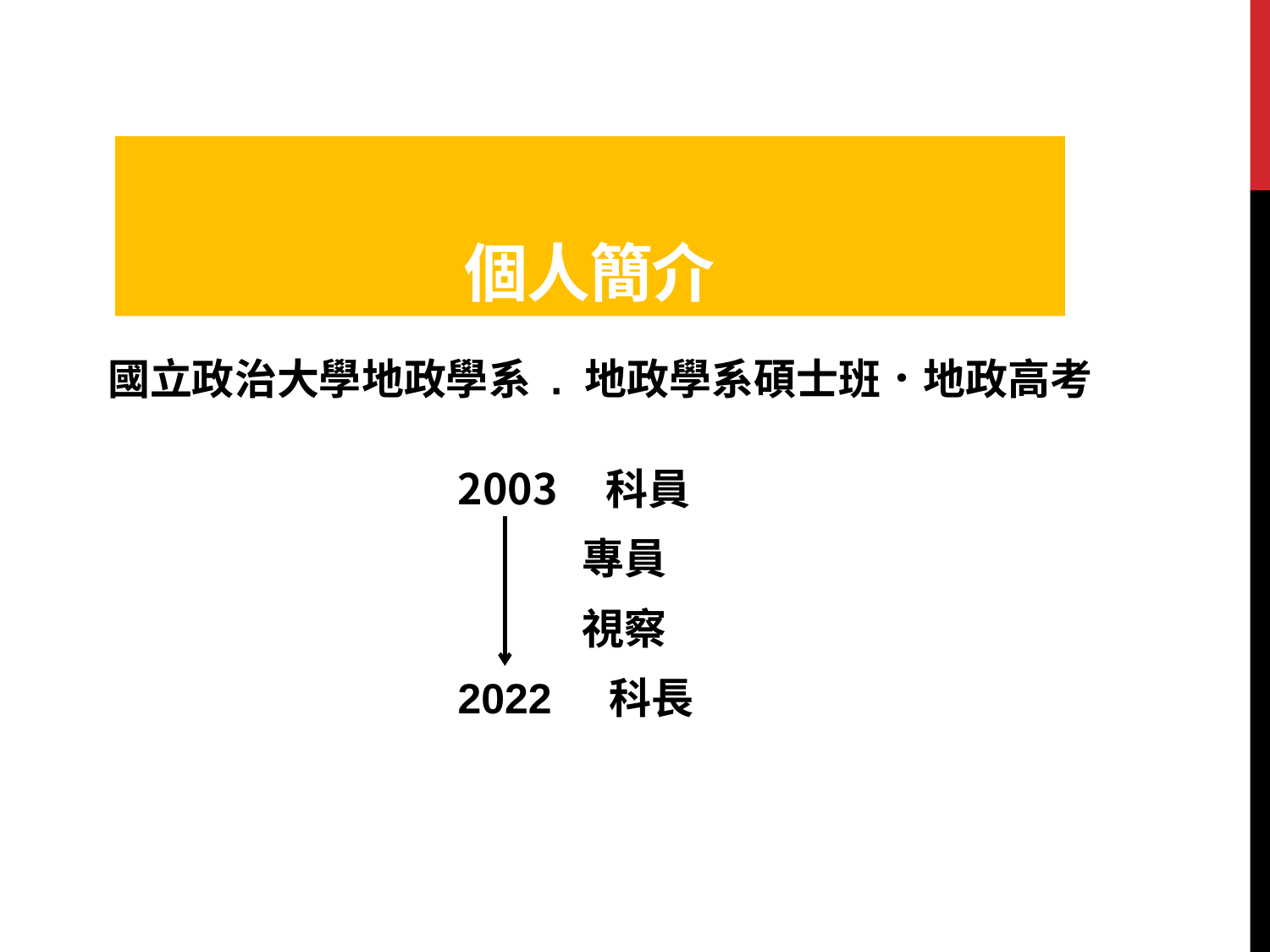

# 個人簡介
國立政治大學地政學系 . 地政學系碩士班．地政高考
    科員
            專員
            視察
2022    科長